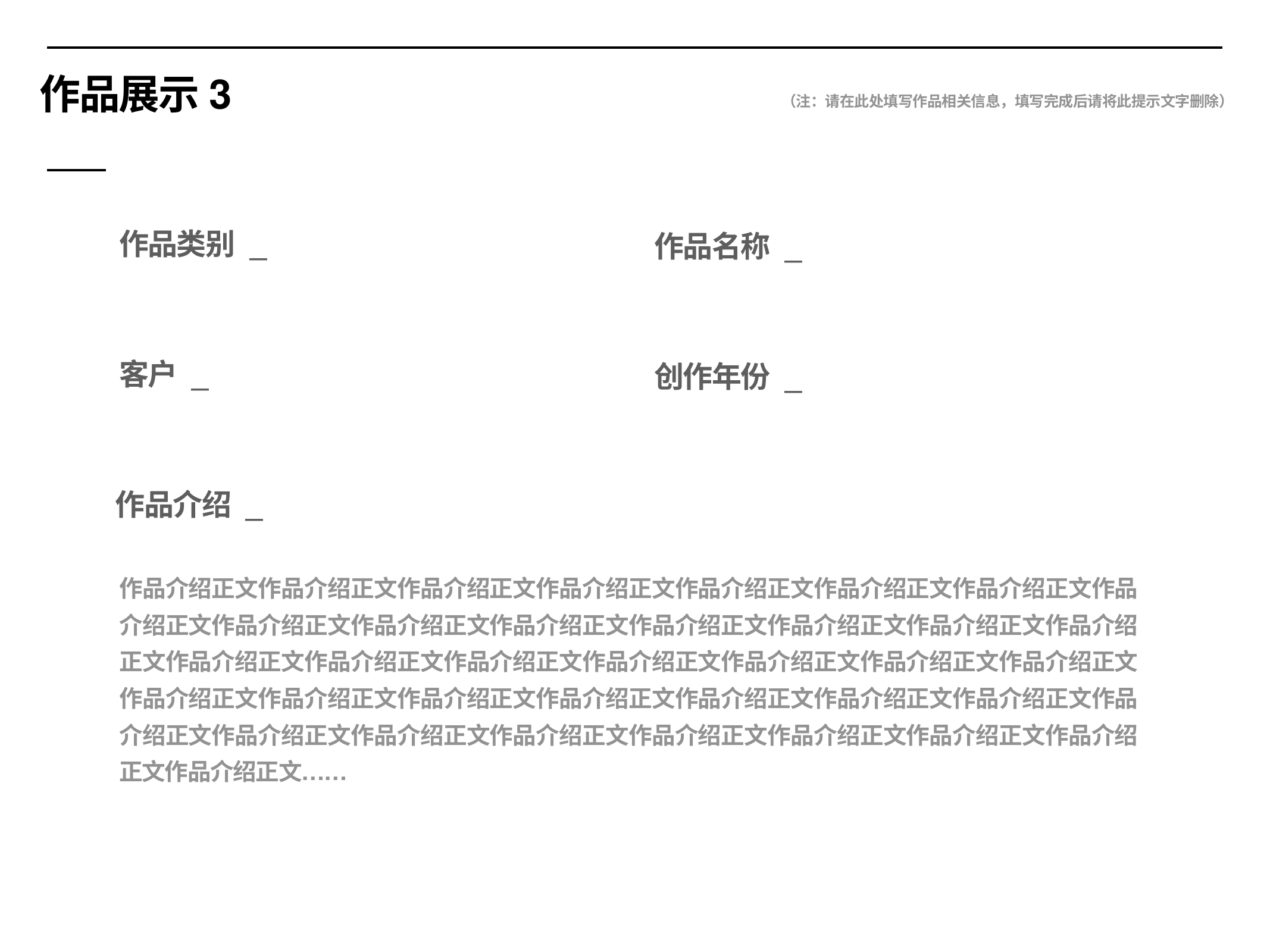

作品展示3
（注：请在此处填写作品相关信息，填写完成后请将此提示文字删除）

作品类别 _
作品名称 _
客户 _
创作年份 _
作品介绍 _
作品介绍正文作品介绍正文作品介绍正文作品介绍正文作品介绍正文作品介绍正文作品介绍正文作品介绍正文作品介绍正文作品介绍正文作品介绍正文作品介绍正文作品介绍正文作品介绍正文作品介绍正文作品介绍正文作品介绍正文作品介绍正文作品介绍正文作品介绍正文作品介绍正文作品介绍正文作品介绍正文作品介绍正文作品介绍正文作品介绍正文作品介绍正文作品介绍正文作品介绍正文作品介绍正文作品介绍正文作品介绍正文作品介绍正文作品介绍正文作品介绍正文作品介绍正文作品介绍正文作品介绍正文……